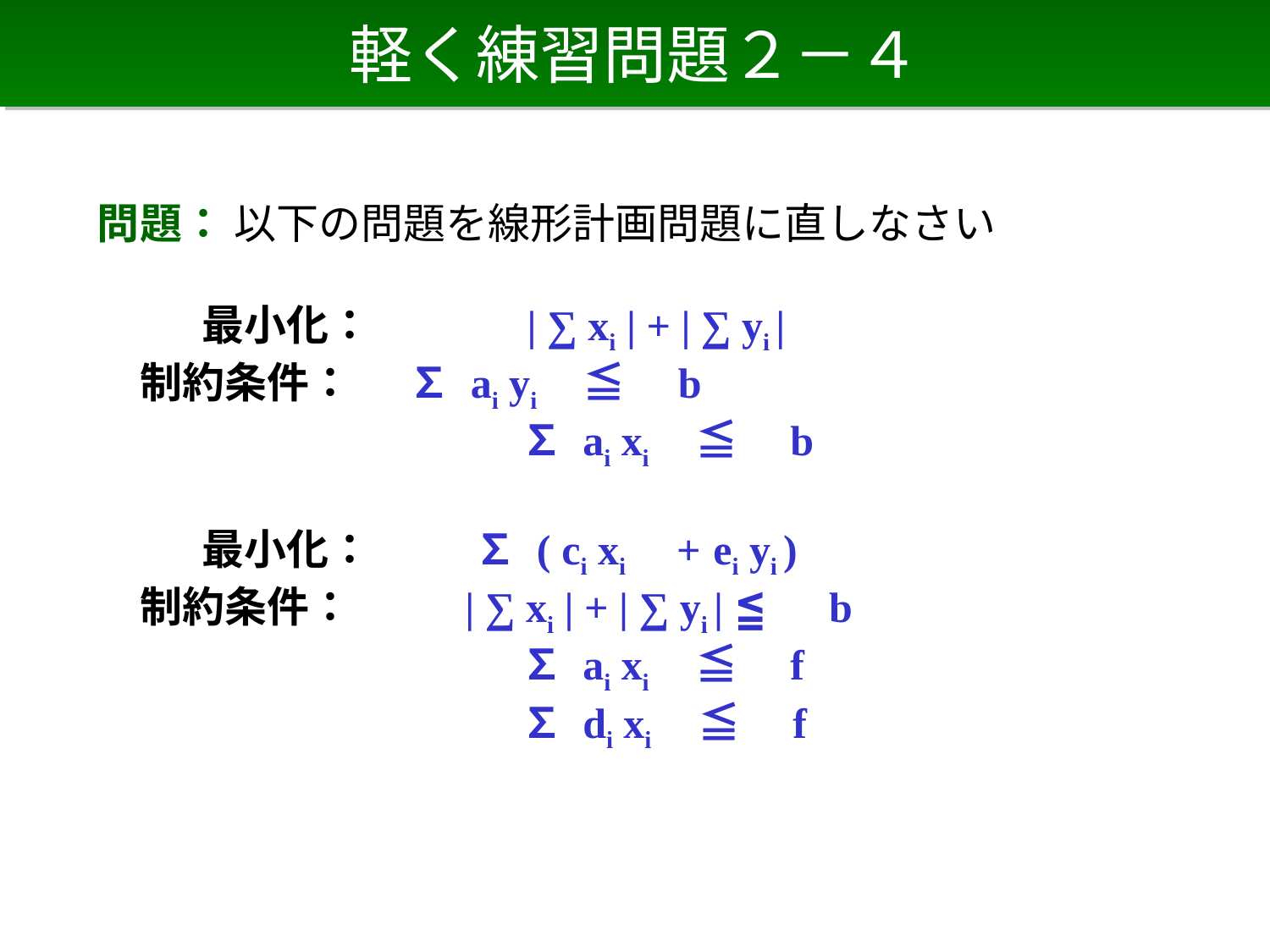

# 軽く練習問題２－４
問題： 以下の問題を線形計画問題に直しなさい

 　　最小化： 　　　 | ∑ xi | + | ∑ yi |
　制約条件：      ∑ ai yi 　 ≦　b
　　　　　　　　　　∑ ai xi 　 ≦　b

 　　最小化： 　　 ∑ ( ci xi 　+  ei yi )
　制約条件： 　　 | ∑ xi | + | ∑ yi |  ≦　b
　　　　　　　　　　∑ ai xi 　 ≦　f
　　　　　　　　　　∑ di xi 　 ≦　f